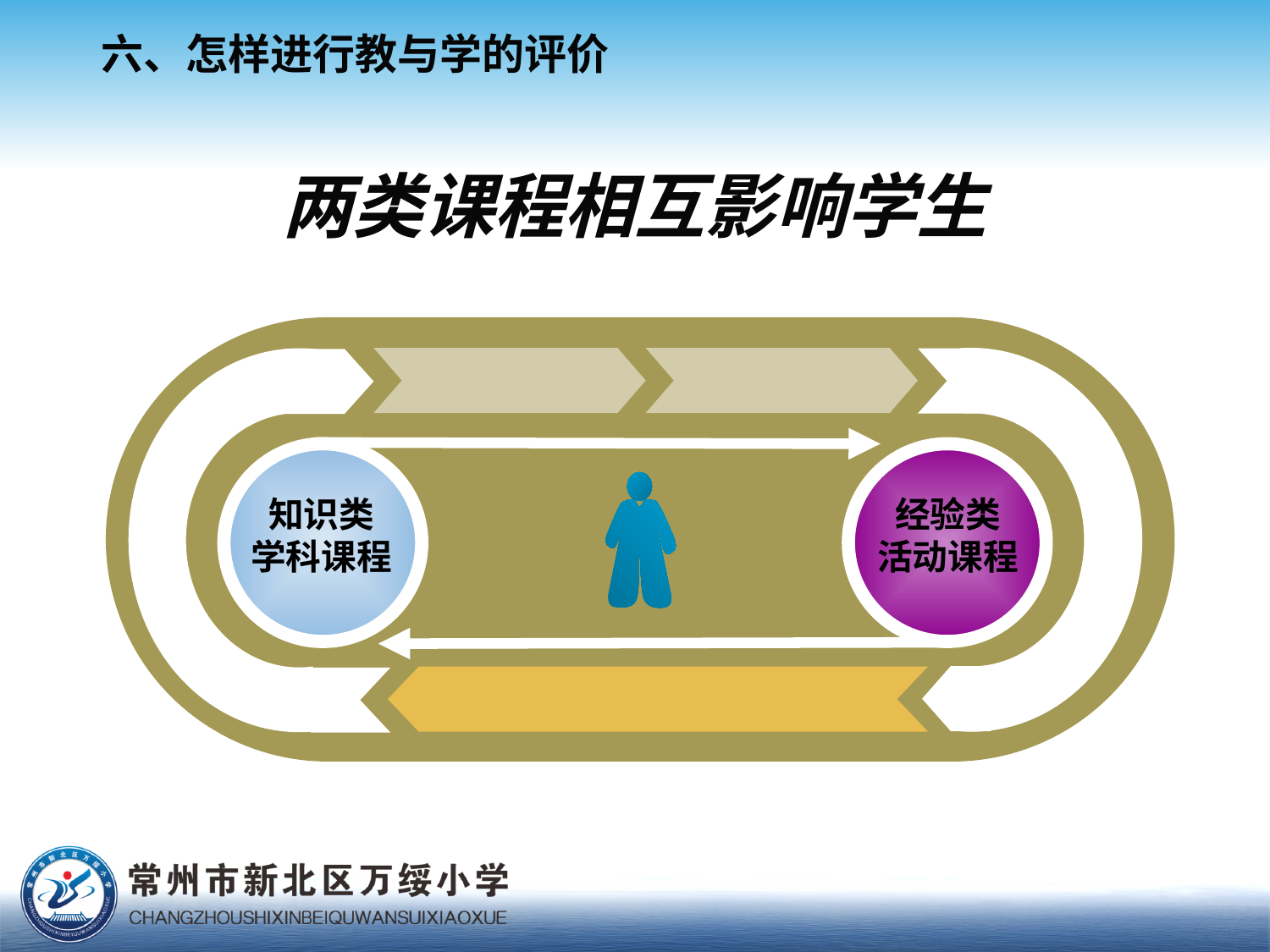

六、怎样进行教与学的评价
# 两类课程相互影响学生

经验类
活动课程
知识类
学科课程